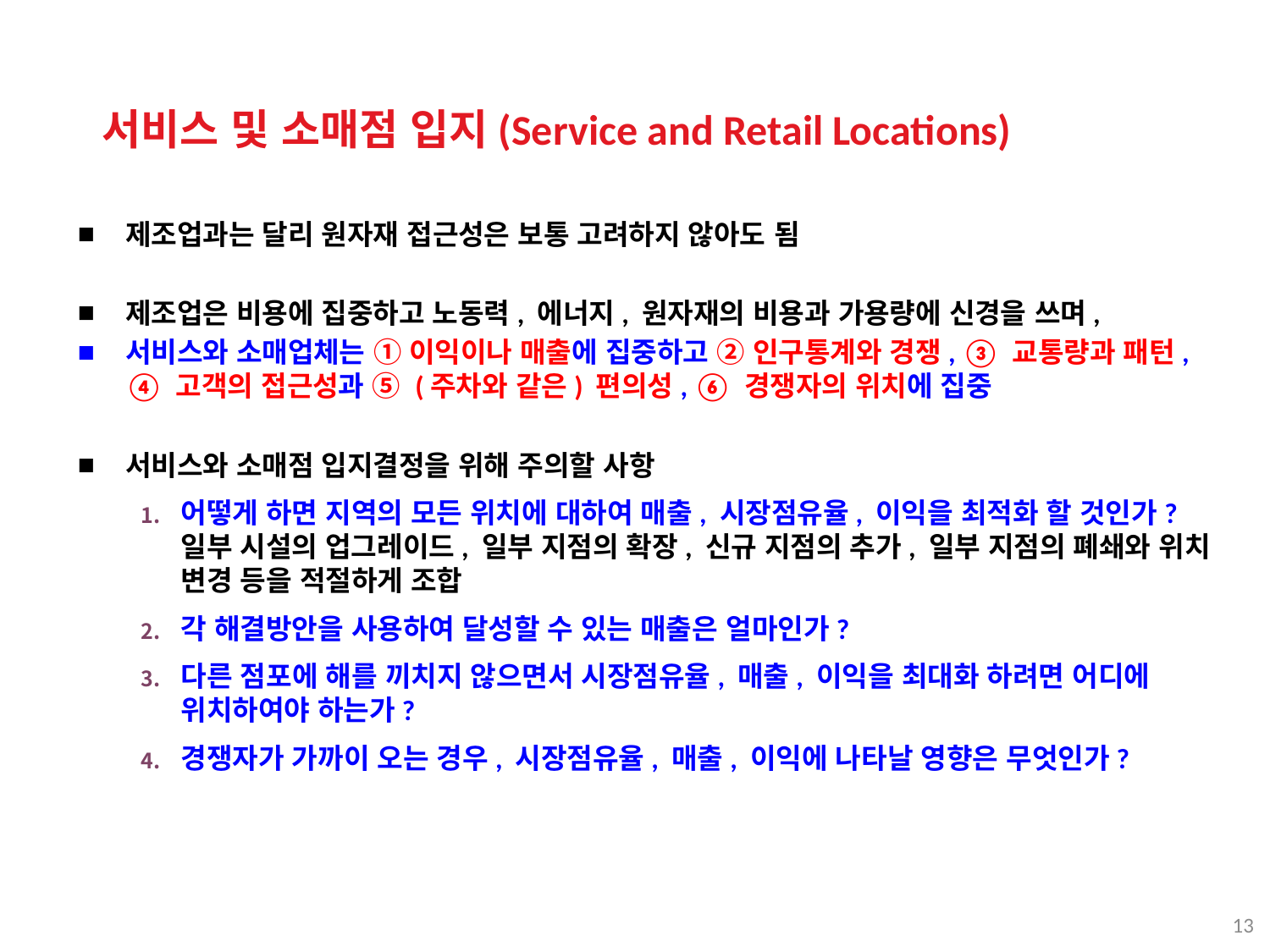

서비스 및 소매점 입지(Service and Retail Locations)
제조업과는 달리 원자재 접근성은 보통 고려하지 않아도 됨

제조업은 비용에 집중하고 노동력, 에너지, 원자재의 비용과 가용량에 신경을 쓰며,
서비스와 소매업체는 ① 이익이나 매출에 집중하고 ② 인구통계와 경쟁, ③ 교통량과 패턴, ④ 고객의 접근성과 ⑤ (주차와 같은) 편의성, ⑥ 경쟁자의 위치에 집중

서비스와 소매점 입지결정을 위해 주의할 사항
어떻게 하면 지역의 모든 위치에 대하여 매출, 시장점유율, 이익을 최적화 할 것인가? 일부 시설의 업그레이드, 일부 지점의 확장, 신규 지점의 추가, 일부 지점의 폐쇄와 위치 변경 등을 적절하게 조합
각 해결방안을 사용하여 달성할 수 있는 매출은 얼마인가?
다른 점포에 해를 끼치지 않으면서 시장점유율, 매출, 이익을 최대화 하려면 어디에 위치하여야 하는가?
경쟁자가 가까이 오는 경우, 시장점유율, 매출, 이익에 나타날 영향은 무엇인가?

13